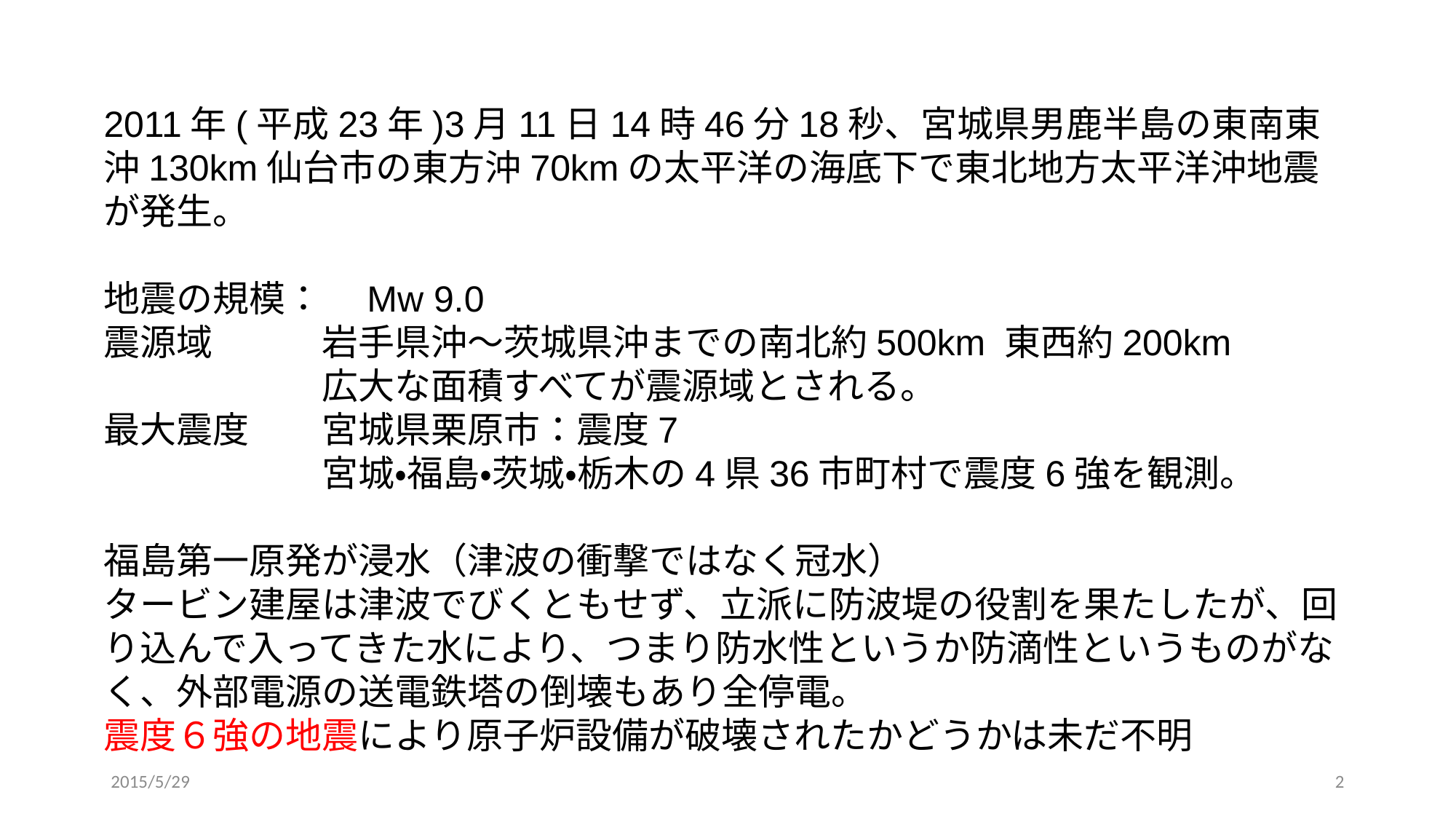

2011年(平成23年)3月11日14時46分18秒、宮城県男鹿半島の東南東沖130km仙台市の東方沖70kmの太平洋の海底下で東北地方太平洋沖地震が発生。

地震の規模：　Mw 9.0
震源域	岩手県沖～茨城県沖までの南北約500km 東西約200km
		広大な面積すべてが震源域とされる。
最大震度	宮城県栗原市：震度7
		宮城・福島・茨城・栃木の4県36市町村で震度6強を観測。

福島第一原発が浸水（津波の衝撃ではなく冠水）
タービン建屋は津波でびくともせず、立派に防波堤の役割を果たしたが、回り込んで入ってきた水により、つまり防水性というか防滴性というものがなく、外部電源の送電鉄塔の倒壊もあり全停電。
震度６強の地震により原子炉設備が破壊されたかどうかは未だ不明

2015/5/29

2